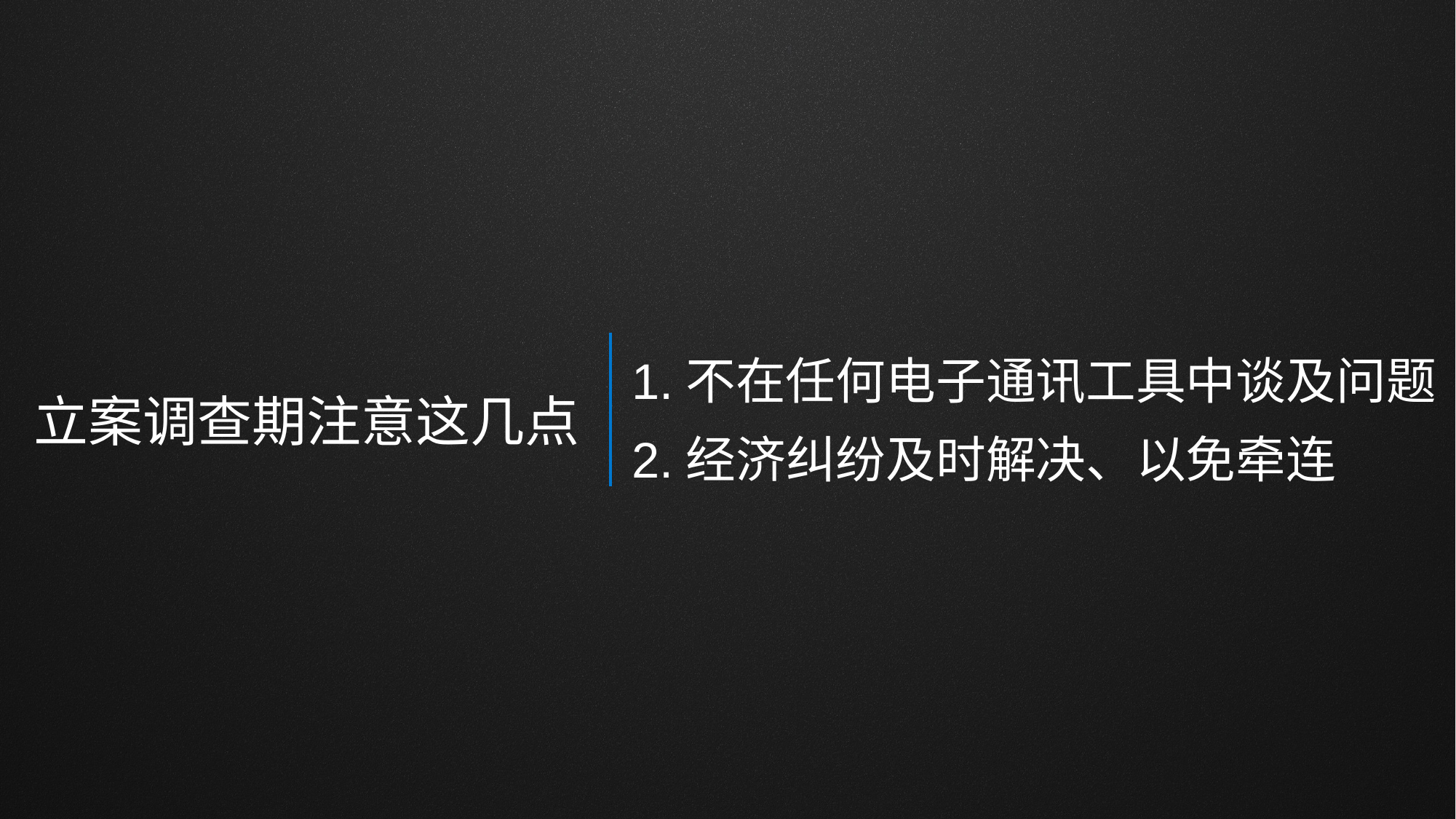

1.不在任何电子通讯工具中谈及问题
2.经济纠纷及时解决、以免牵连
立案调查期注意这几点